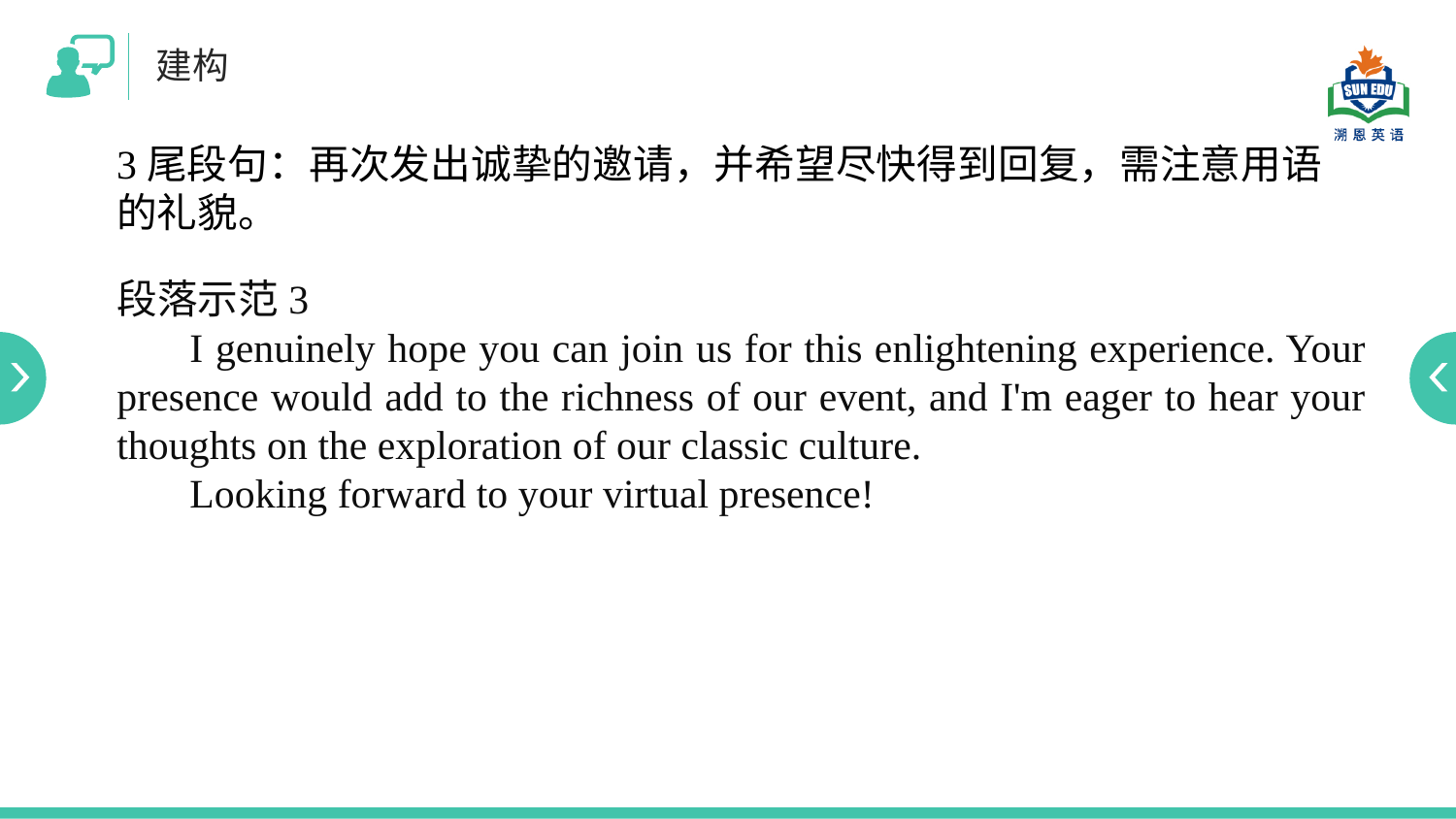

建构
3尾段句：再次发出诚挚的邀请，并希望尽快得到回复，需注意用语的礼貌。

段落示范3
I genuinely hope you can join us for this enlightening experience. Your presence would add to the richness of our event, and I'm eager to hear your thoughts on the exploration of our classic culture.
Looking forward to your virtual presence!